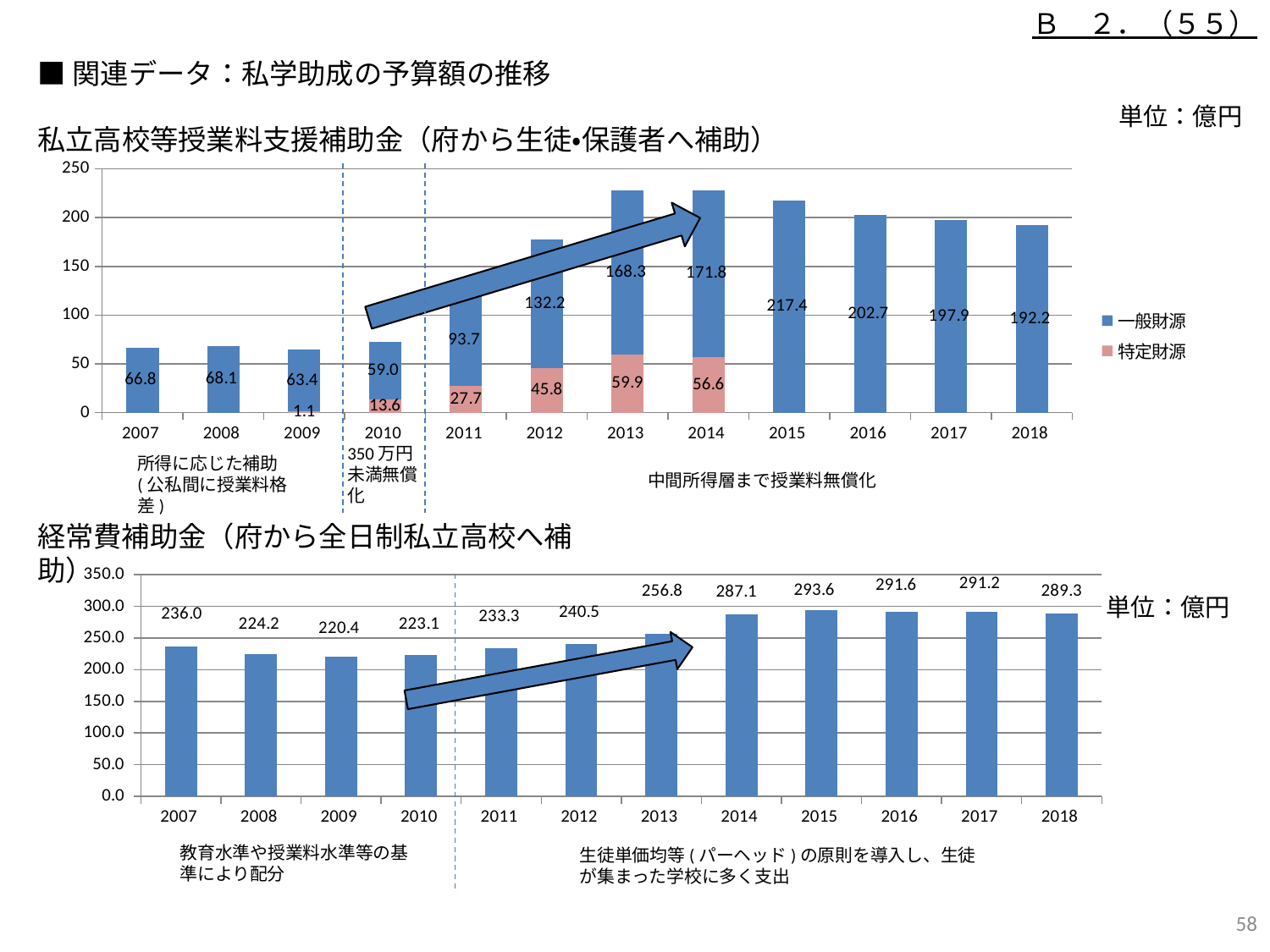

Ｂ　２．（５５）
# ■関連データ：私学助成の予算額の推移
単位：億円

私立高校等授業料支援補助金（府から生徒・保護者へ補助）

### Chart

| Category | 特定財源 | 一般財源 |
|---|---|---|
| 2007 | None | 66.8 |
| 2008 | None | 68.1 |
| 2009 | 1.1 | 63.4 |
| 2010 | 13.6 | 59.0 |
| 2011 | 27.7 | 93.7 |
| 2012 | 45.8 | 132.2 |
| 2013 | 59.9 | 168.3 |
| 2014 | 56.6 | 171.8 |
| 2015 | None | 217.4 |
| 2016 | None | 202.7 |
| 2017 | None | 197.9 |
| 2018 | None | 192.2 |
350万円未満無償化
所得に応じた補助
(公私間に授業料格差)
中間所得層まで授業料無償化
経常費補助金（府から全日制私立高校へ補助）

### Chart

| Category | 経常費 |
|---|---|
| 2007 | 236.0 |
| 2008 | 224.2 |
| 2009 | 220.4 |
| 2010 | 223.1 |
| 2011 | 233.3 |
| 2012 | 240.5 |
| 2013 | 256.8 |
| 2014 | 287.1 |
| 2015 | 293.6 |
| 2016 | 291.6 |
| 2017 | 291.2 |
| 2018 | 289.3 |
単位：億円
教育水準や授業料水準等の基準により配分
生徒単価均等(パーヘッド)の原則を導入し、生徒が集まった学校に多く支出
58